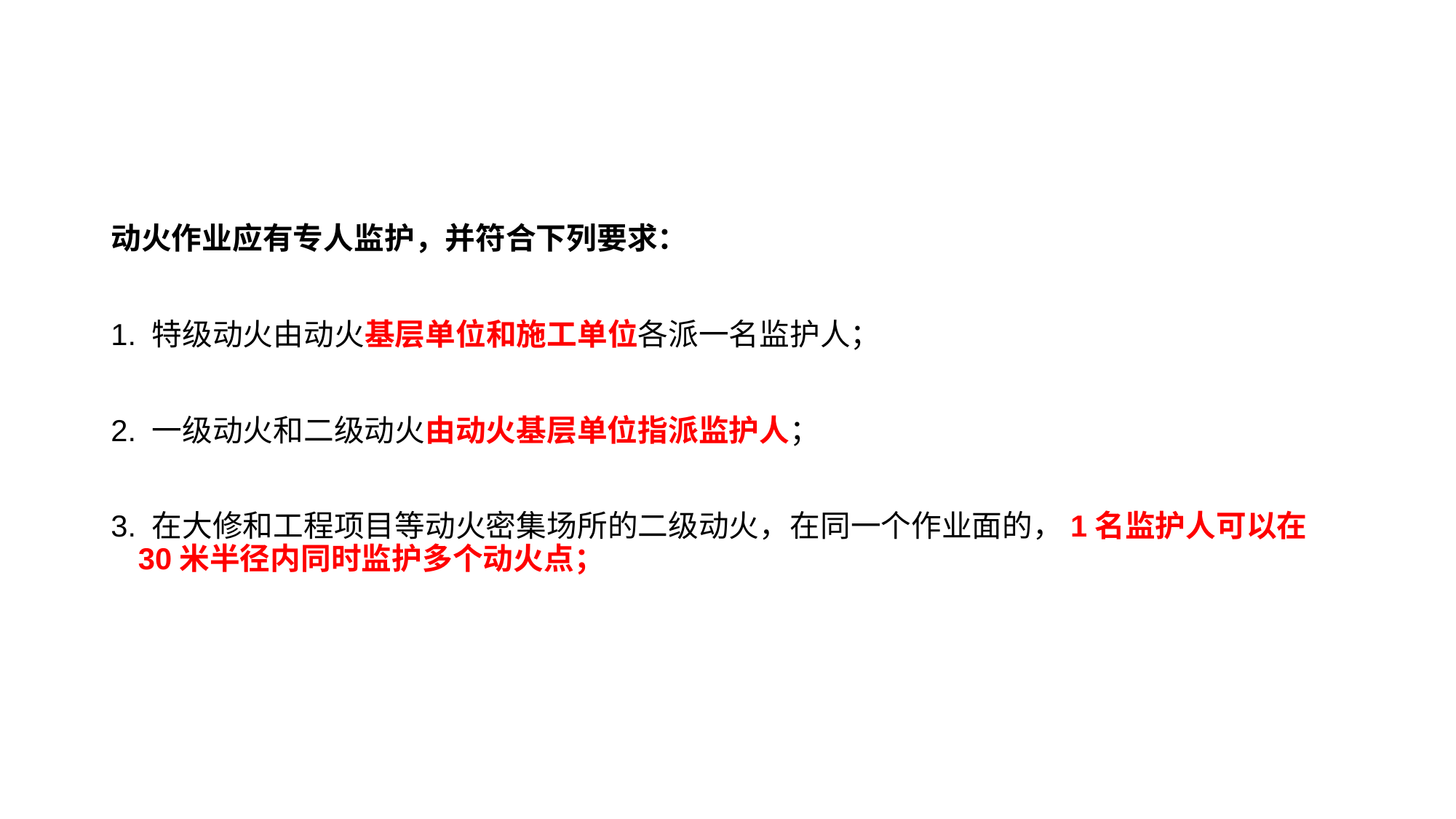

#
动火作业应有专人监护，并符合下列要求：

1. 特级动火由动火基层单位和施工单位各派一名监护人；

2. 一级动火和二级动火由动火基层单位指派监护人；

3. 在大修和工程项目等动火密集场所的二级动火，在同一个作业面的，1名监护人可以在30米半径内同时监护多个动火点；